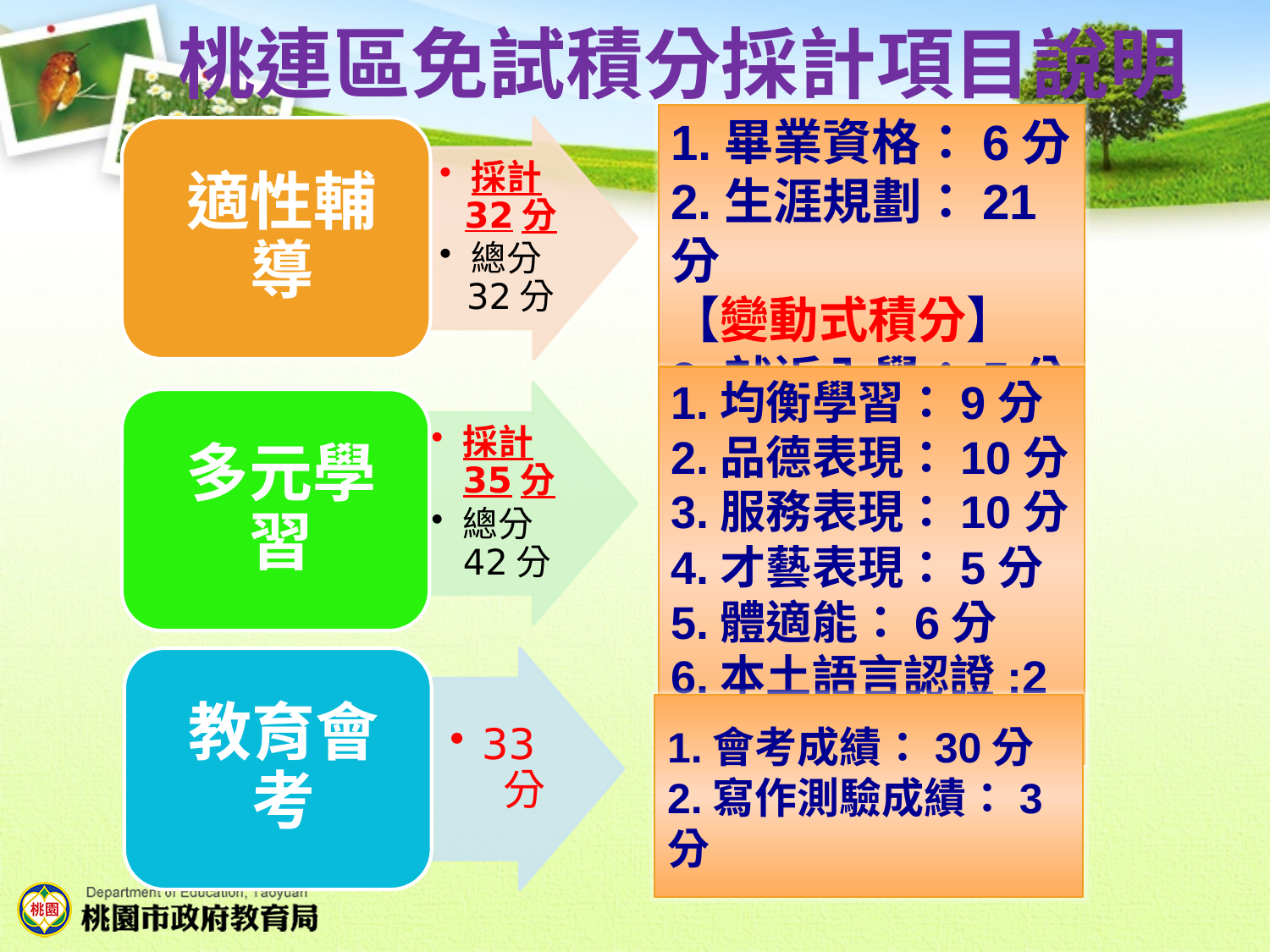

桃連區免試積分採計項目說明
1.畢業資格：6分
2.生涯規劃：21分
【變動式積分】
3.就近入學：5分
採計32分
總分32分
適性輔導
採計35分
總分42分
多元學習
33分
教育會考
1.均衡學習：9分
2.品德表現：10分
3.服務表現：10分
4.才藝表現：5分
5.體適能：6分
6.本土語言認證:2分
1.會考成績：30分
2.寫作測驗成績：3分